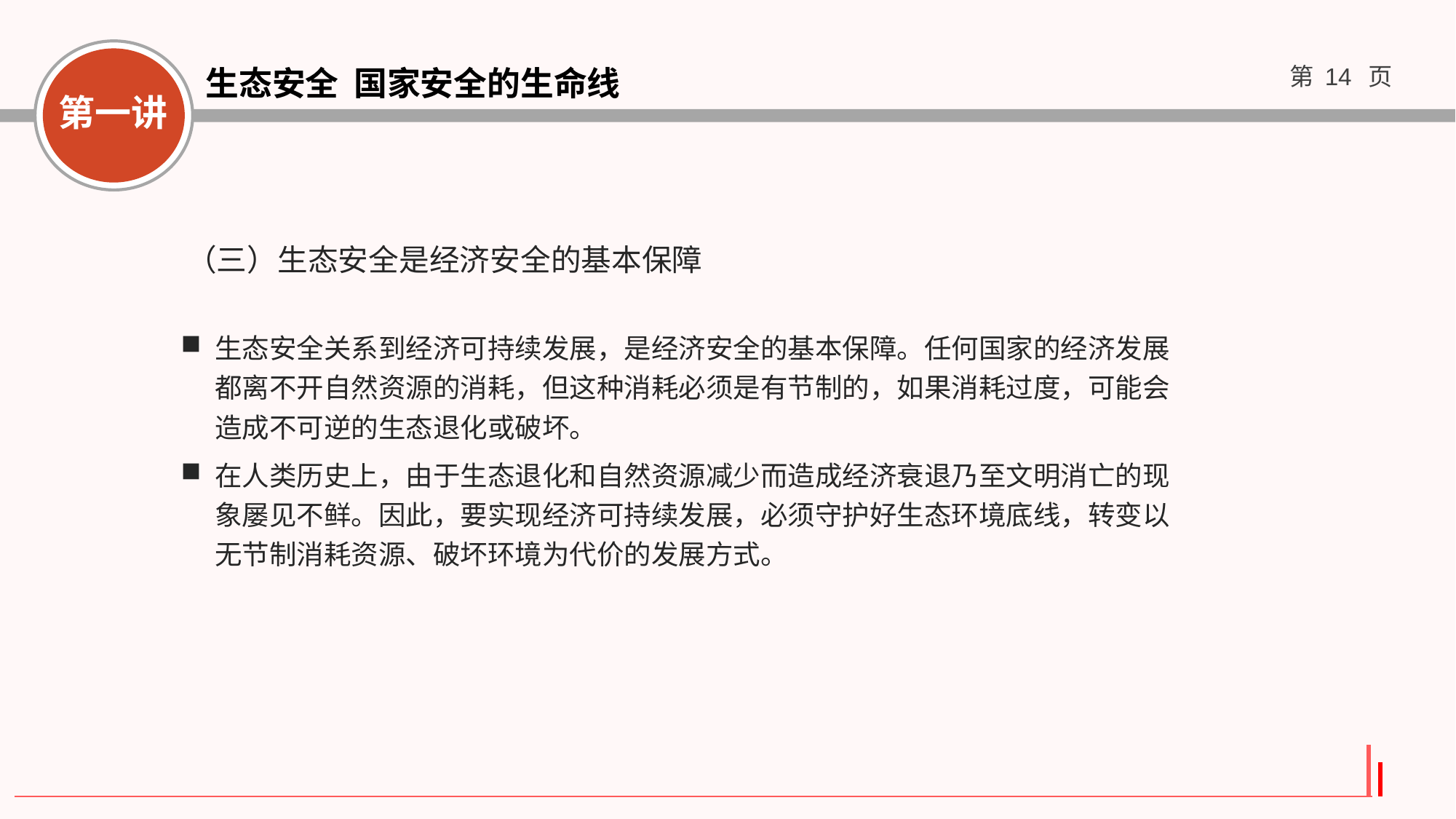

（三）生态安全是经济安全的基本保障
生态安全关系到经济可持续发展，是经济安全的基本保障。任何国家的经济发展都离不开自然资源的消耗，但这种消耗必须是有节制的，如果消耗过度，可能会造成不可逆的生态退化或破坏。
在人类历史上，由于生态退化和自然资源减少而造成经济衰退乃至文明消亡的现象屡见不鲜。因此，要实现经济可持续发展，必须守护好生态环境底线，转变以无节制消耗资源、破坏环境为代价的发展方式。